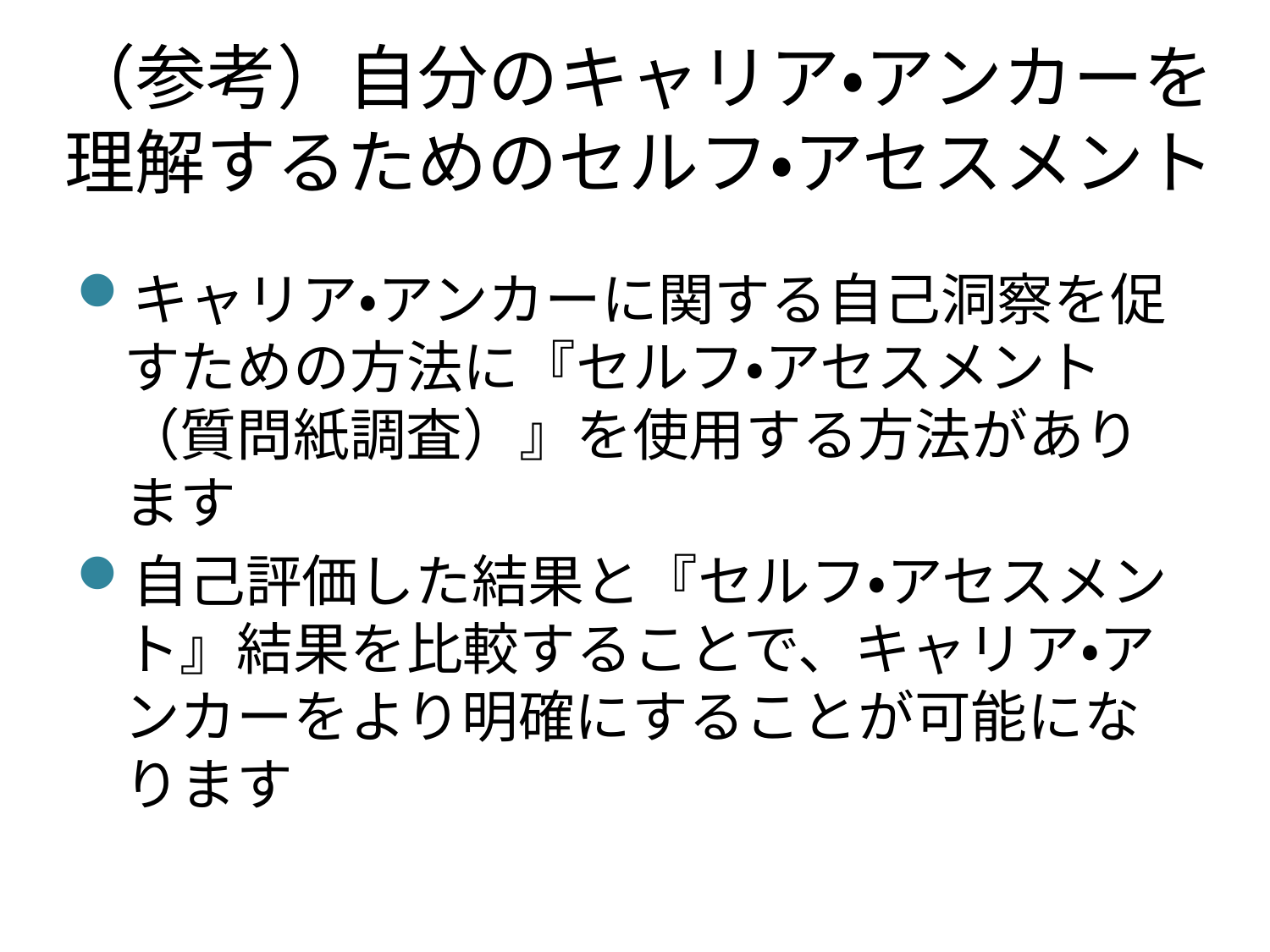

# （参考）自分のキャリア・アンカーを理解するためのセルフ・アセスメント
キャリア・アンカーに関する自己洞察を促すための方法に『セルフ・アセスメント（質問紙調査）』を使用する方法があります
自己評価した結果と『セルフ・アセスメント』結果を比較することで、キャリア・アンカーをより明確にすることが可能になります